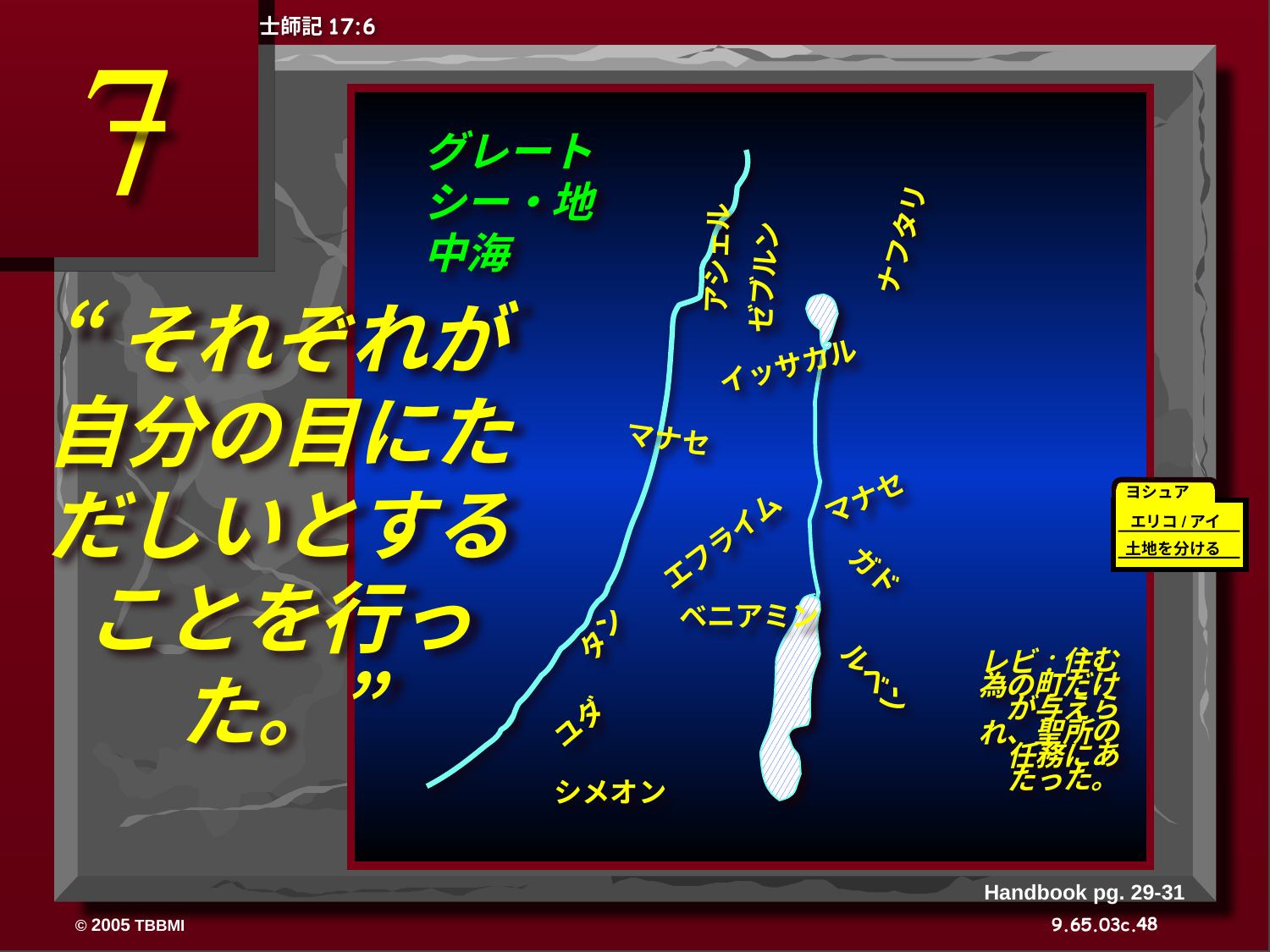

7

士師記17:6

グレートシー・地中海

ナフタリ
アシェル
ゼブルン
“それぞれが自分の目にただしいとすることを行った。”

イッサカル
マナセ
マナセ
ヨシュア

エフライム

エリコ/アイ

土地を分ける

タン

ベニアミン
ガド
レビ:住む為の町だけが与えられ、聖所の任務にあたった。

ユダ
ルベン
シメオン
Handbook pg. 29-31
48